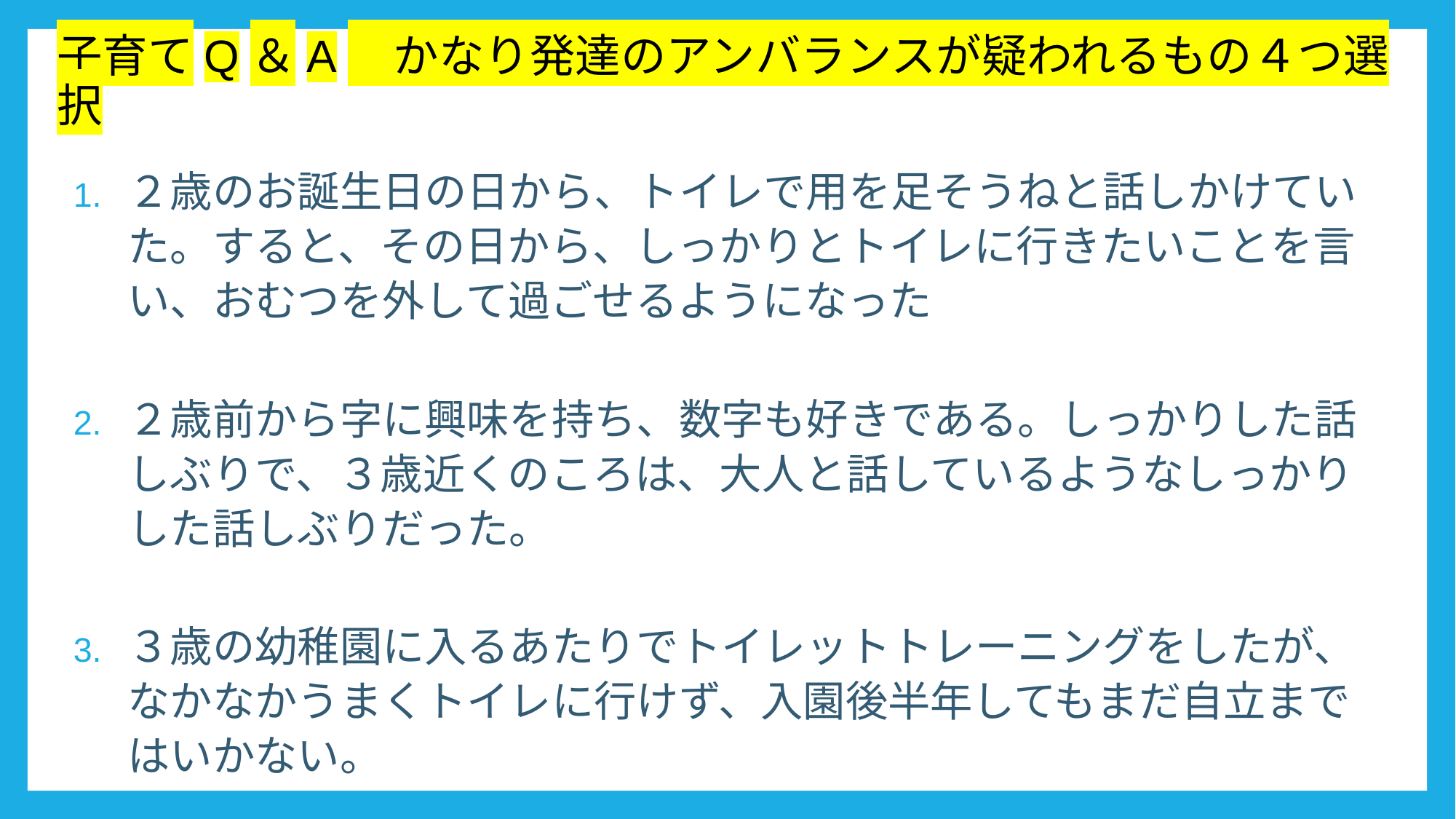

# 子育てQ＆A　かなり発達のアンバランスが疑われるもの４つ選択
２歳のお誕生日の日から、トイレで用を足そうねと話しかけていた。すると、その日から、しっかりとトイレに行きたいことを言い、おむつを外して過ごせるようになった
２歳前から字に興味を持ち、数字も好きである。しっかりした話しぶりで、３歳近くのころは、大人と話しているようなしっかりした話しぶりだった。
３歳の幼稚園に入るあたりでトイレットトレーニングをしたが、なかなかうまくトイレに行けず、入園後半年してもまだ自立まではいかない。